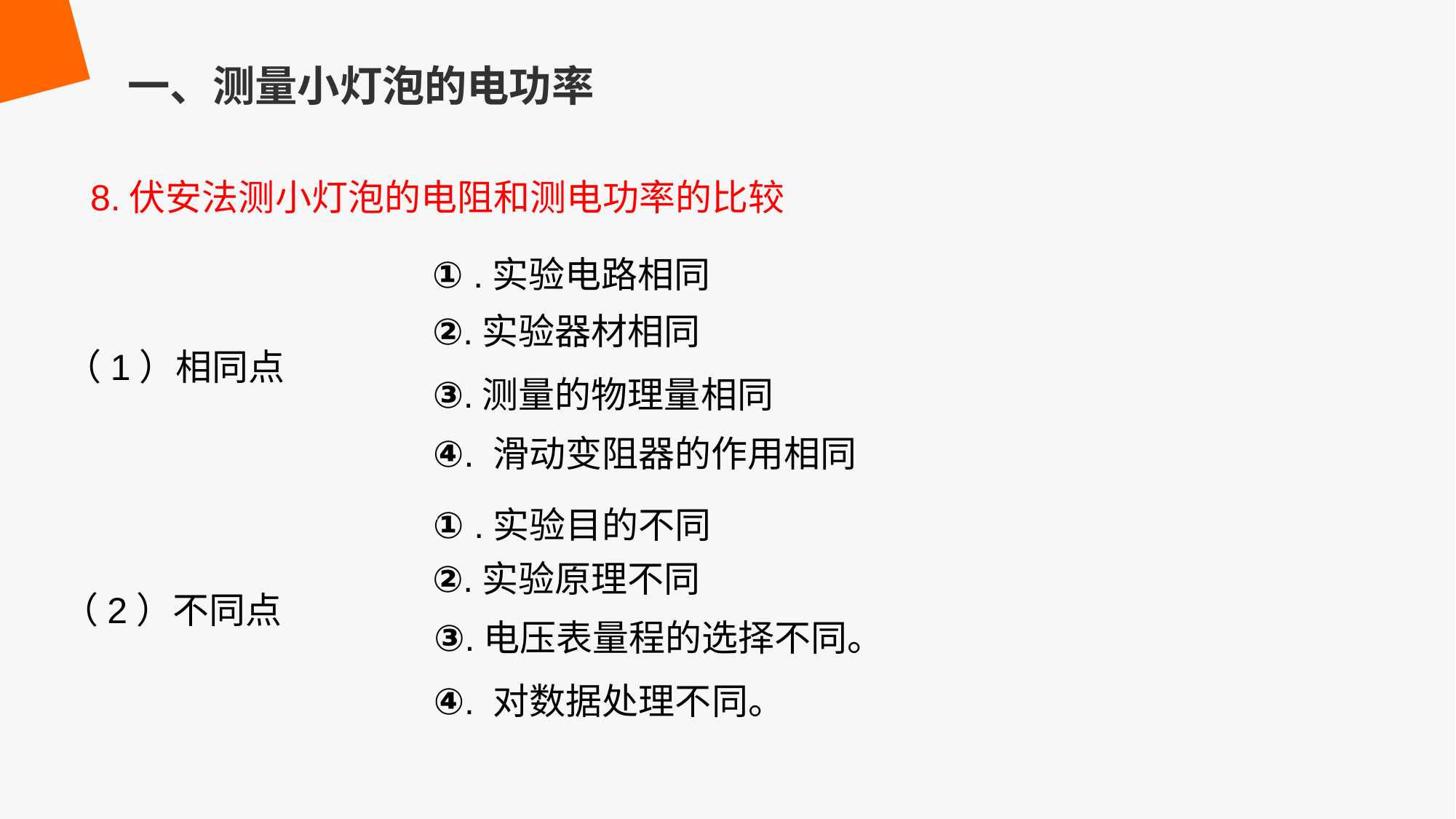

一、测量小灯泡的电功率
8.伏安法测小灯泡的电阻和测电功率的比较
① .实验电路相同

②.实验器材相同
（1）相同点
③.测量的物理量相同
④. 滑动变阻器的作用相同
① .实验目的不同

②.实验原理不同
（2）不同点
③.电压表量程的选择不同。
④. 对数据处理不同。